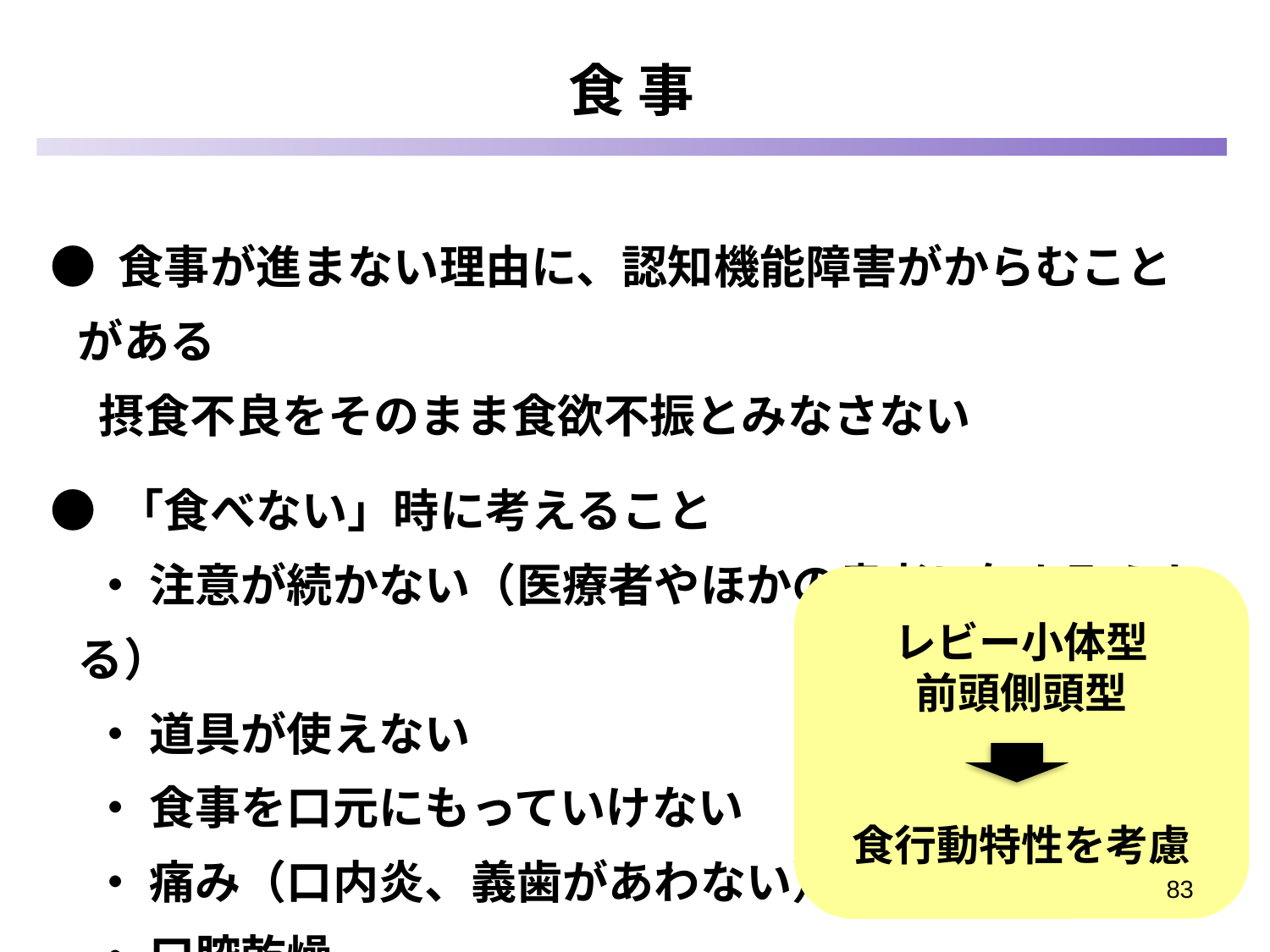

食 事

  ● 食事が進まない理由に、認知機能障害がからむことがある
  摂食不良をそのまま食欲不振とみなさない
  ● 「食べない」時に考えること
     ・ 注意が続かない（医療者やほかの患者に気を取られる）
     ・ 道具が使えない
     ・ 食事を口元にもっていけない
     ・ 痛み（口内炎、義歯があわない）
     ・ 口腔乾燥
レビー小体型
前頭側頭型

食行動特性を考慮

83